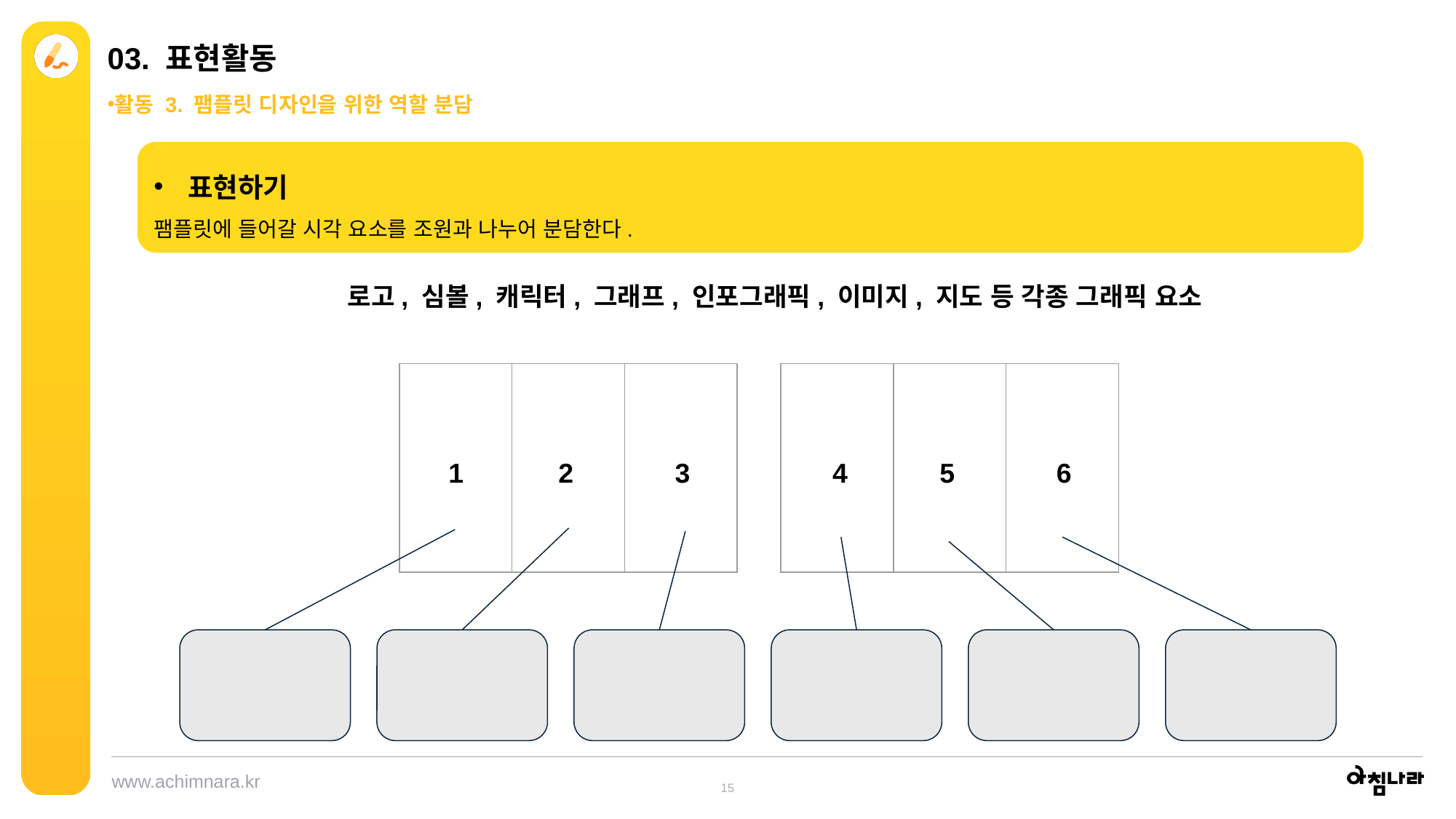

03. 표현활동
활동 3. 팸플릿 디자인을 위한 역할 분담
표현하기
팸플릿에 들어갈 시각 요소를 조원과 나누어 분담한다.
로고, 심볼, 캐릭터, 그래프, 인포그래픽, 이미지, 지도 등 각종 그래픽 요소
|  |  |  |
| --- | --- | --- |
|  |  |  |
| --- | --- | --- |
1
2
3
4
5
6

15